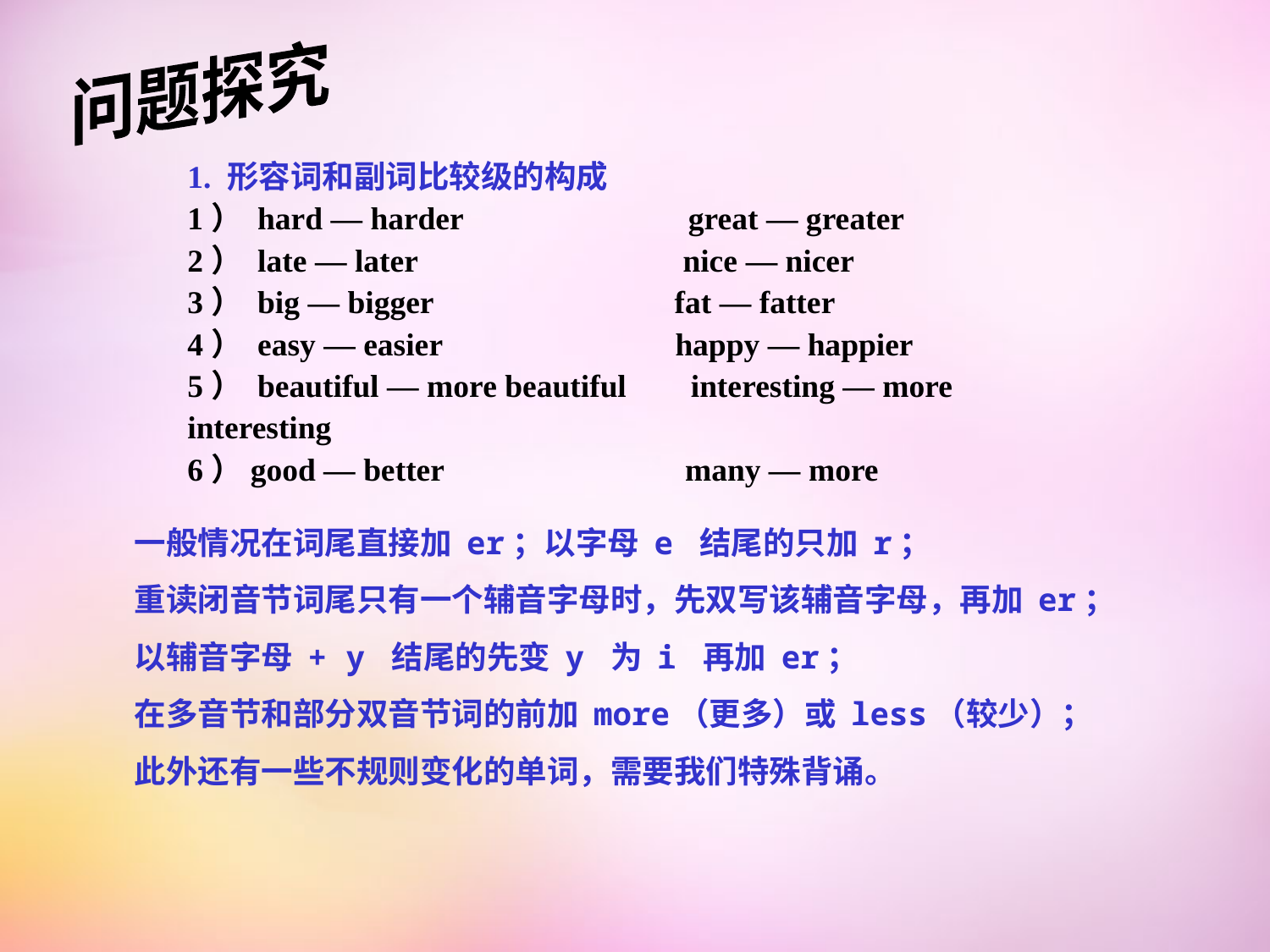

问题探究
1. 形容词和副词比较级的构成
1） hard — harder                            great — greater
2） late — later                                 nice — nicer
3） big — bigger                              fat — fatter
4） easy — easier                             happy — happier
5） beautiful — more beautiful        interesting — more interesting
6）good — better                              many — more
    一般情况在词尾直接加 er；以字母 e 结尾的只加 r；
    重读闭音节词尾只有一个辅音字母时，先双写该辅音字母，再加 er；
    以辅音字母 + y 结尾的先变 y 为 i 再加 er；
    在多音节和部分双音节词的前加 more（更多）或 less（较少）；
    此外还有一些不规则变化的单词，需要我们特殊背诵。